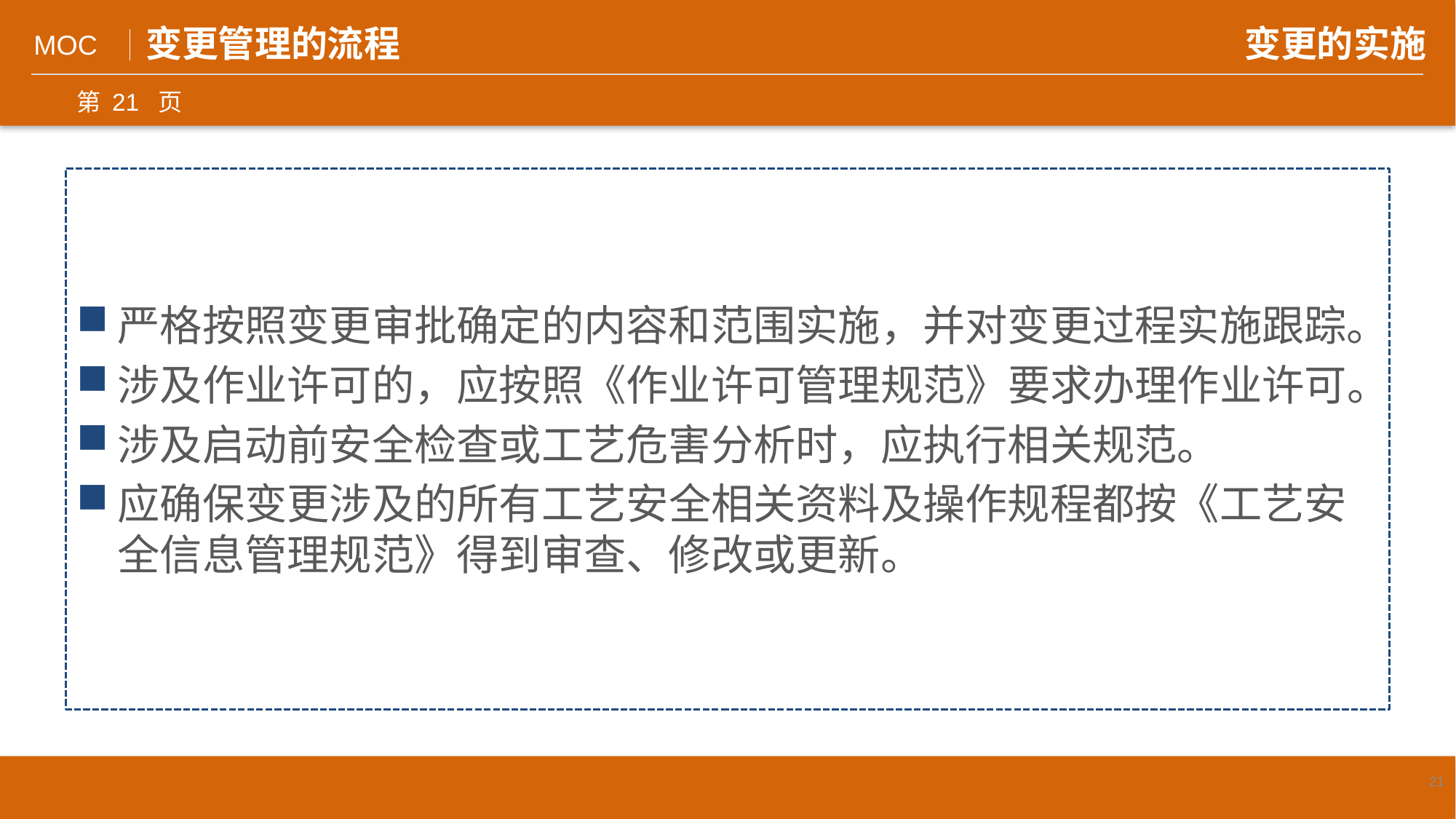

变更管理的流程
变更的实施
严格按照变更审批确定的内容和范围实施，并对变更过程实施跟踪。
涉及作业许可的，应按照《作业许可管理规范》要求办理作业许可。
涉及启动前安全检查或工艺危害分析时，应执行相关规范。
应确保变更涉及的所有工艺安全相关资料及操作规程都按《工艺安全信息管理规范》得到审查、修改或更新。
21